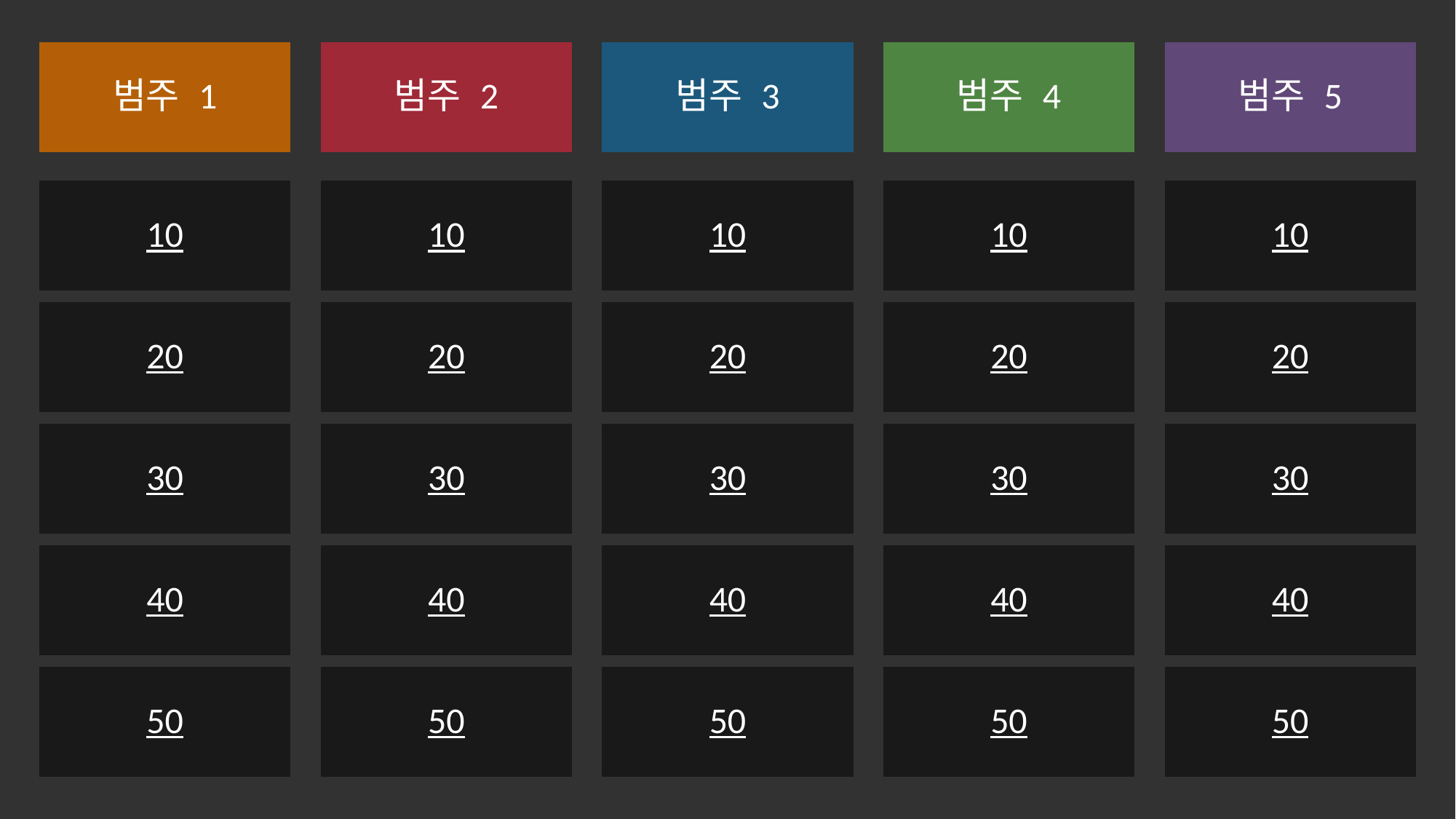

범주 1
범주 2
범주 3
범주 4
범주 5
10
10
10
10
10
20
20
20
20
20
30
30
30
30
30
40
40
40
40
40
50
50
50
50
50